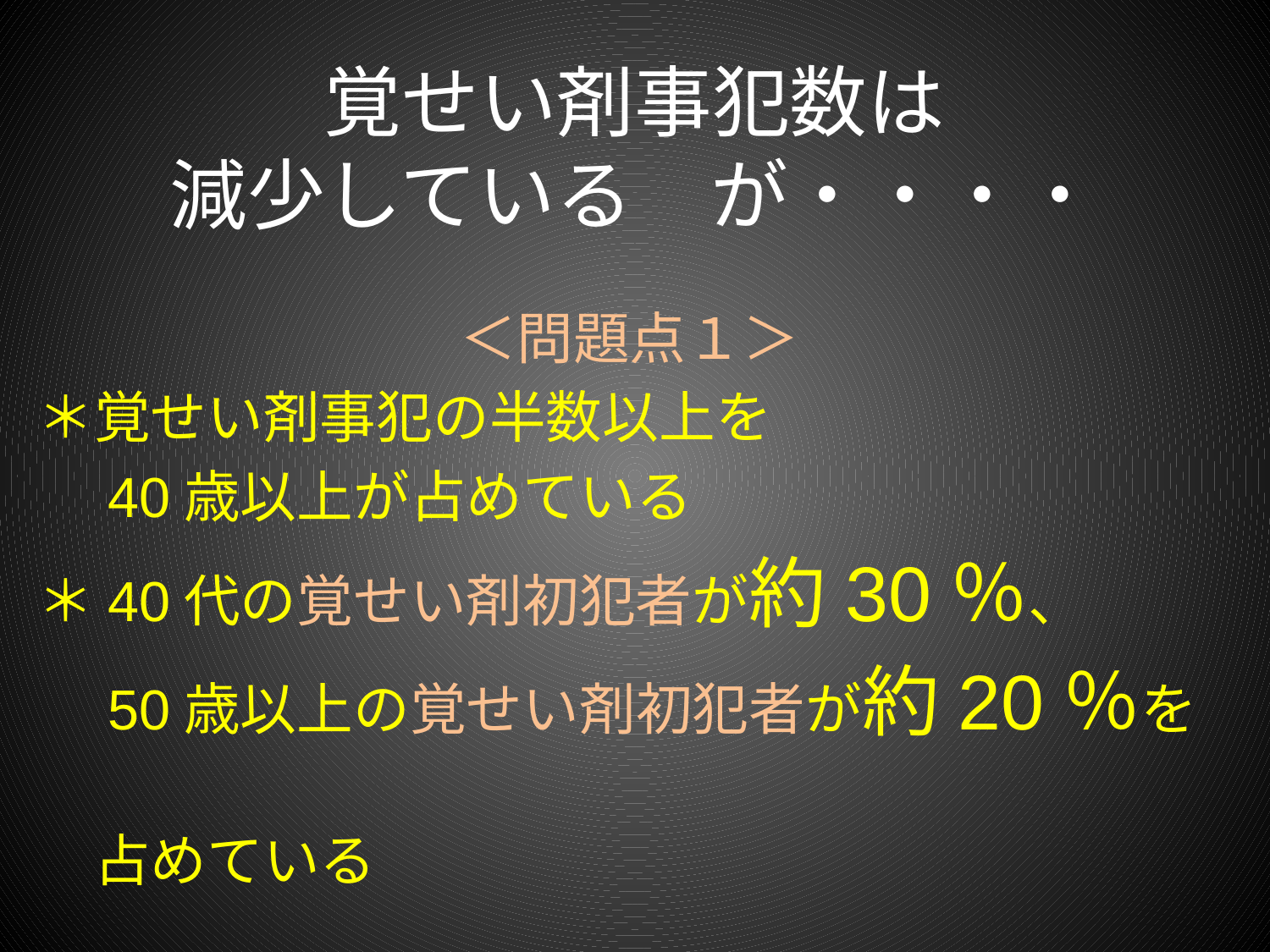

# 覚せい剤事犯数は 減少している　が・・・・
＜問題点１＞
＊覚せい剤事犯の半数以上を
　40歳以上が占めている
＊40代の覚せい剤初犯者が約30％、
　50歳以上の覚せい剤初犯者が約20％を
　占めている